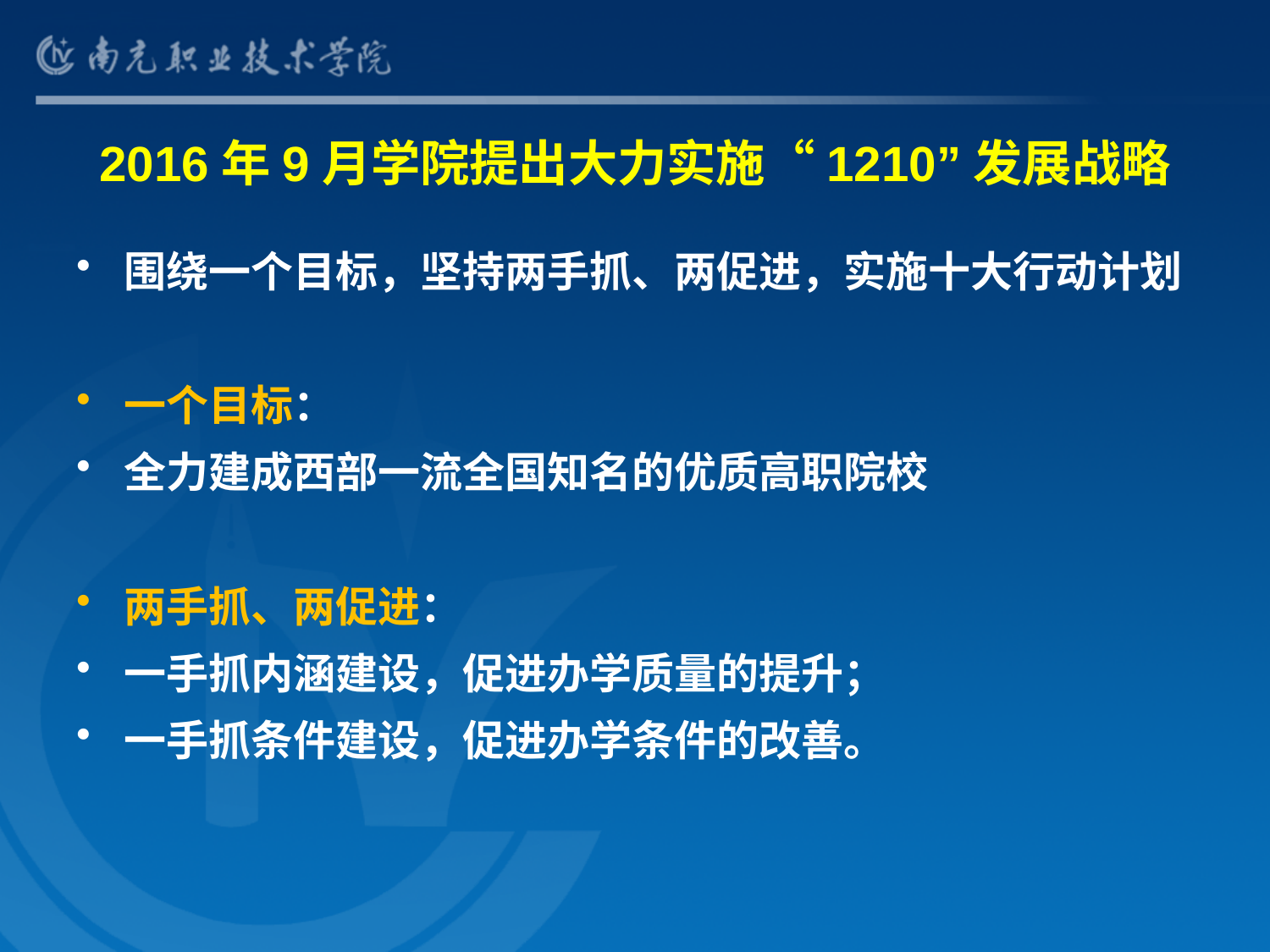

# 2016年9月学院提出大力实施“1210”发展战略
围绕一个目标，坚持两手抓、两促进，实施十大行动计划

一个目标：
全力建成西部一流全国知名的优质高职院校

两手抓、两促进：
一手抓内涵建设，促进办学质量的提升；
一手抓条件建设，促进办学条件的改善。